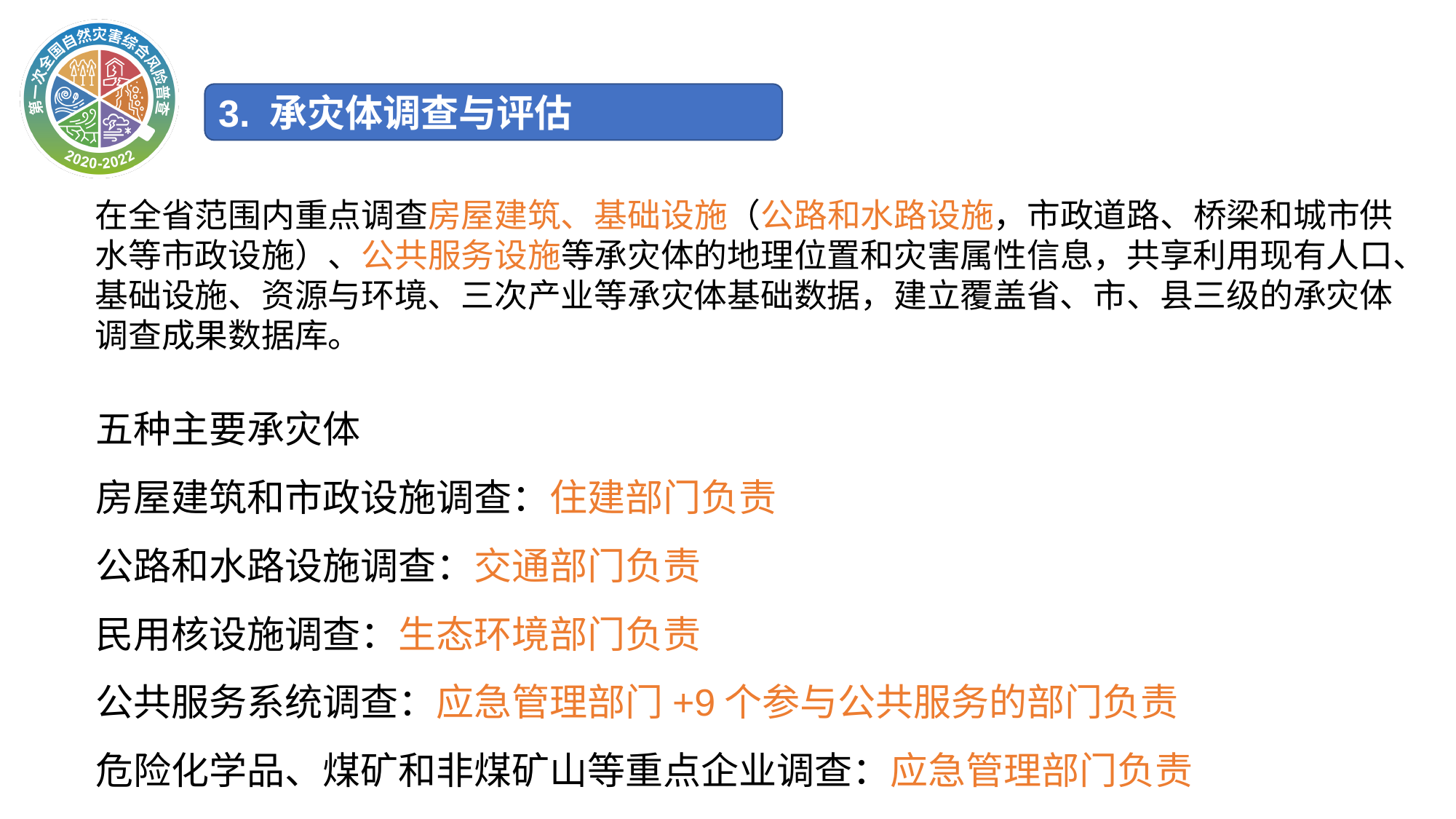

3. 承灾体调查与评估
在全省范围内重点调查房屋建筑、基础设施（公路和水路设施，市政道路、桥梁和城市供水等市政设施）、公共服务设施等承灾体的地理位置和灾害属性信息，共享利用现有人口、基础设施、资源与环境、三次产业等承灾体基础数据，建立覆盖省、市、县三级的承灾体调查成果数据库。
五种主要承灾体
房屋建筑和市政设施调查：住建部门负责
公路和水路设施调查：交通部门负责
民用核设施调查：生态环境部门负责
公共服务系统调查：应急管理部门+9个参与公共服务的部门负责
危险化学品、煤矿和非煤矿山等重点企业调查：应急管理部门负责